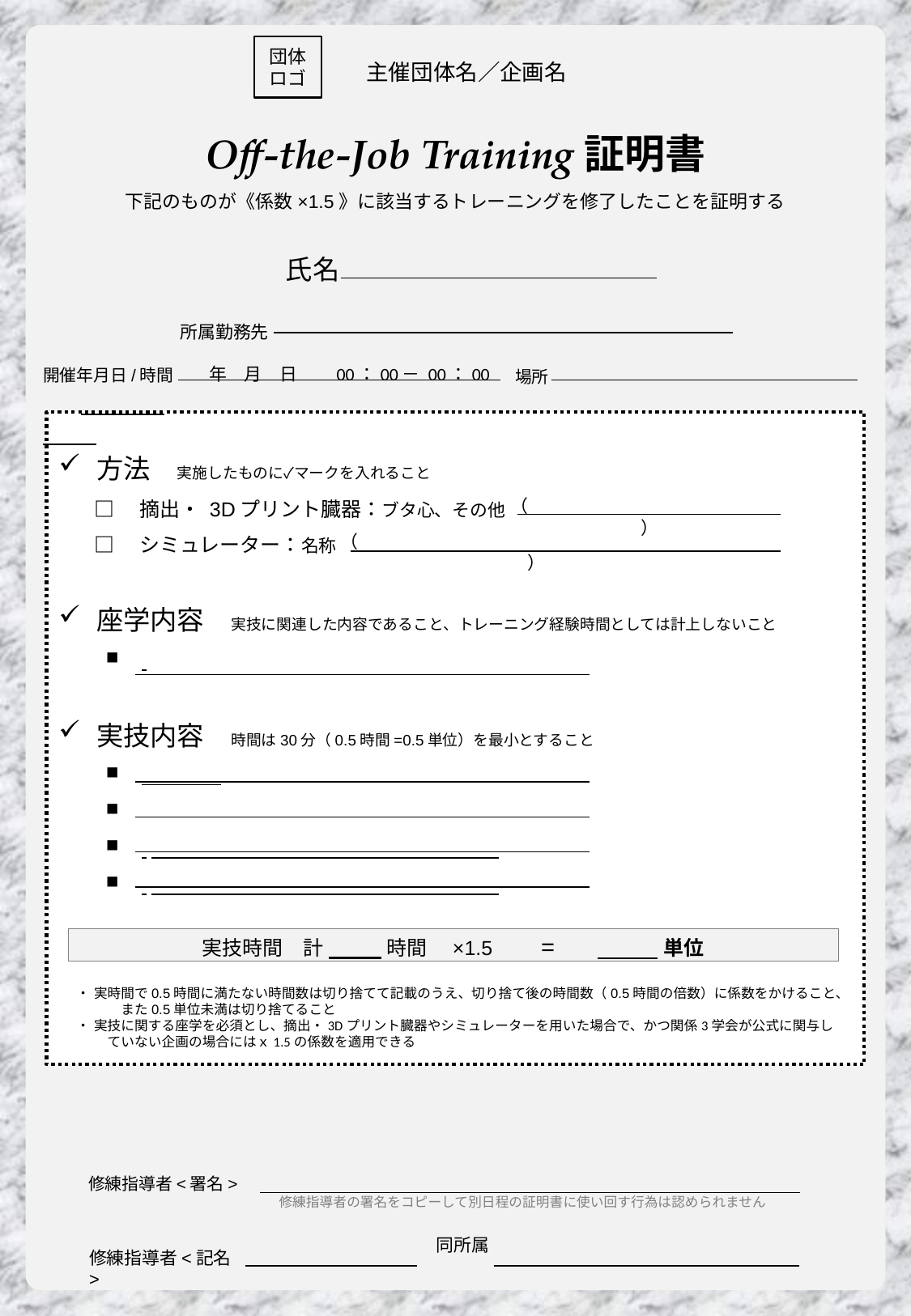

団体ロゴ
　主催団体名／企画名
Off-the-Job Training証明書
下記のものが《係数×1.5》に該当するトレーニングを修了したことを証明する
氏名

所属勤務先

開催年月日/時間
場所

　年　月　日　　00：00－ 00：00

方法　実施したものに✓マークを入れること
□　摘出・ 3Dプリント臓器：ブタ心、その他
□　シミュレーター：名称
座学内容　実技に関連した内容であること、トレーニング経験時間としては計上しないこと

実技内容　時間は30分（0.5時間=0.5単位）を最小とすること

実時間で0.5時間に満たない時間数は切り捨てて記載のうえ、切り捨て後の時間数（0.5時間の倍数）に係数をかけること、　　また0.5単位未満は切り捨てること
実技に関する座学を必須とし、摘出・3Dプリント臓器やシミュレーターを用いた場合で、かつ関係3学会が公式に関与し　　ていない企画の場合にはｘ1.5の係数を適用できる

（　　　　　　　　　　　　　　　　  　　　　　　）
（　　　　　　　　　　　　　　　　　　　　　　　　　　　　　　　　　   　　　）

実技時間　計 　 　 時間　×1.5  　=  　　 　 単位
修練指導者<署名>　　　　　　　　　　　　　　　　　　　　　　　　　　　　　　.
修練指導者の署名をコピーして別日程の証明書に使い回す行為は認められません
同所属

修練指導者<記名>